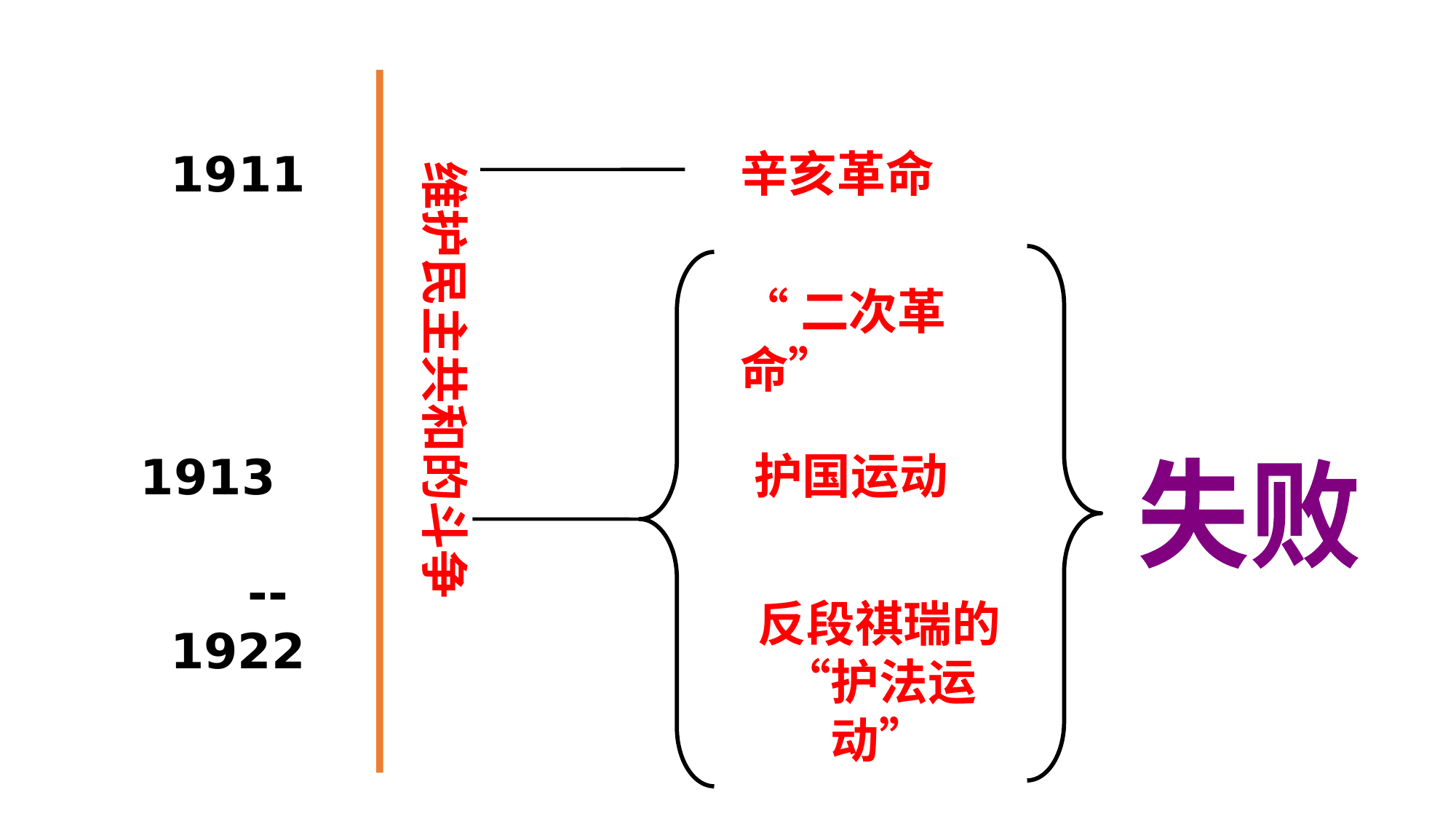

1911
辛亥革命
维护民主共和的斗争

“二次革命”
护国运动
1913　　　　　--1922
失败

反段祺瑞的“护法运动”